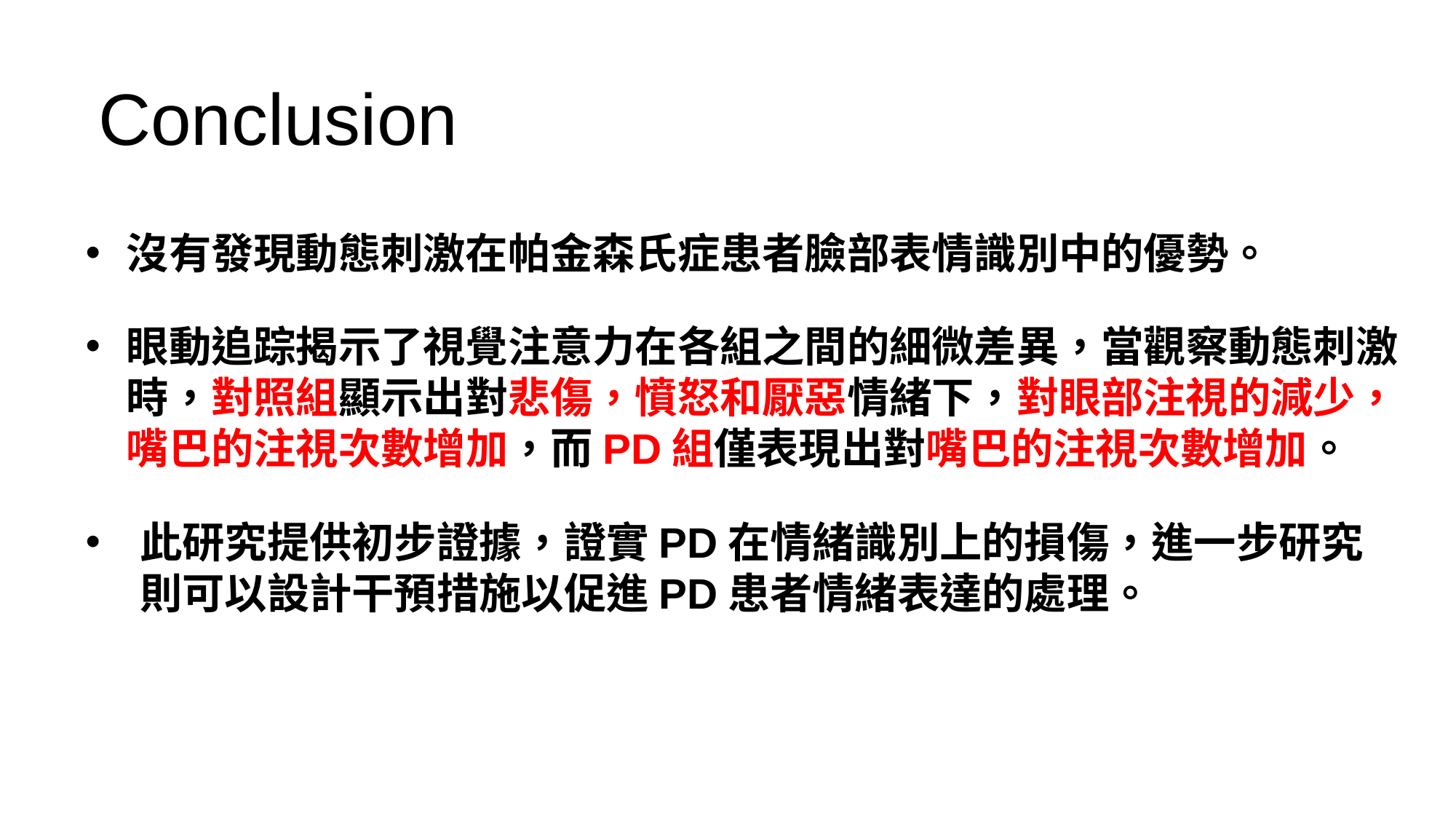

Conclusion
沒有發現動態刺激在帕金森氏症患者臉部表情識別中的優勢。
眼動追踪揭示了視覺注意力在各組之間的細微差異，當觀察動態刺激時，對照組顯示出對悲傷，憤怒和厭惡情緒下，對眼部注視的減少，嘴巴的注視次數增加，而PD組僅表現出對嘴巴的注視次數增加。
此研究提供初步證據，證實PD在情緒識別上的損傷，進一步研究則可以設計干預措施以促進PD患者情緒表達的處理。